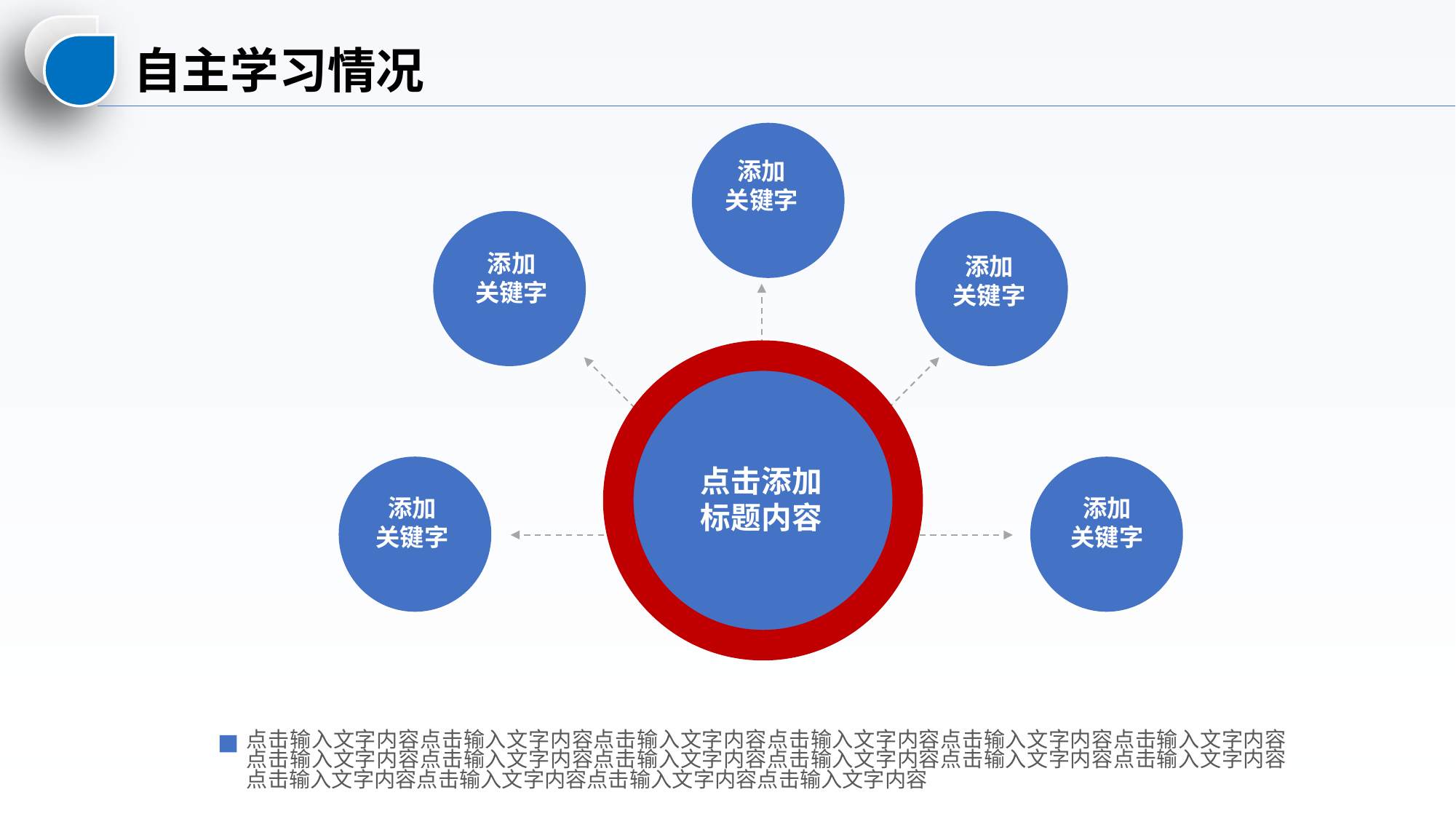

自主学习情况

添加
关键字

添加
关键字
添加
关键字

点击添加
标题内容

添加
关键字
添加
关键字
点击输入文字内容点击输入文字内容点击输入文字内容点击输入文字内容点击输入文字内容点击输入文字内容点击输入文字内容点击输入文字内容点击输入文字内容点击输入文字内容点击输入文字内容点击输入文字内容点击输入文字内容点击输入文字内容点击输入文字内容点击输入文字内容